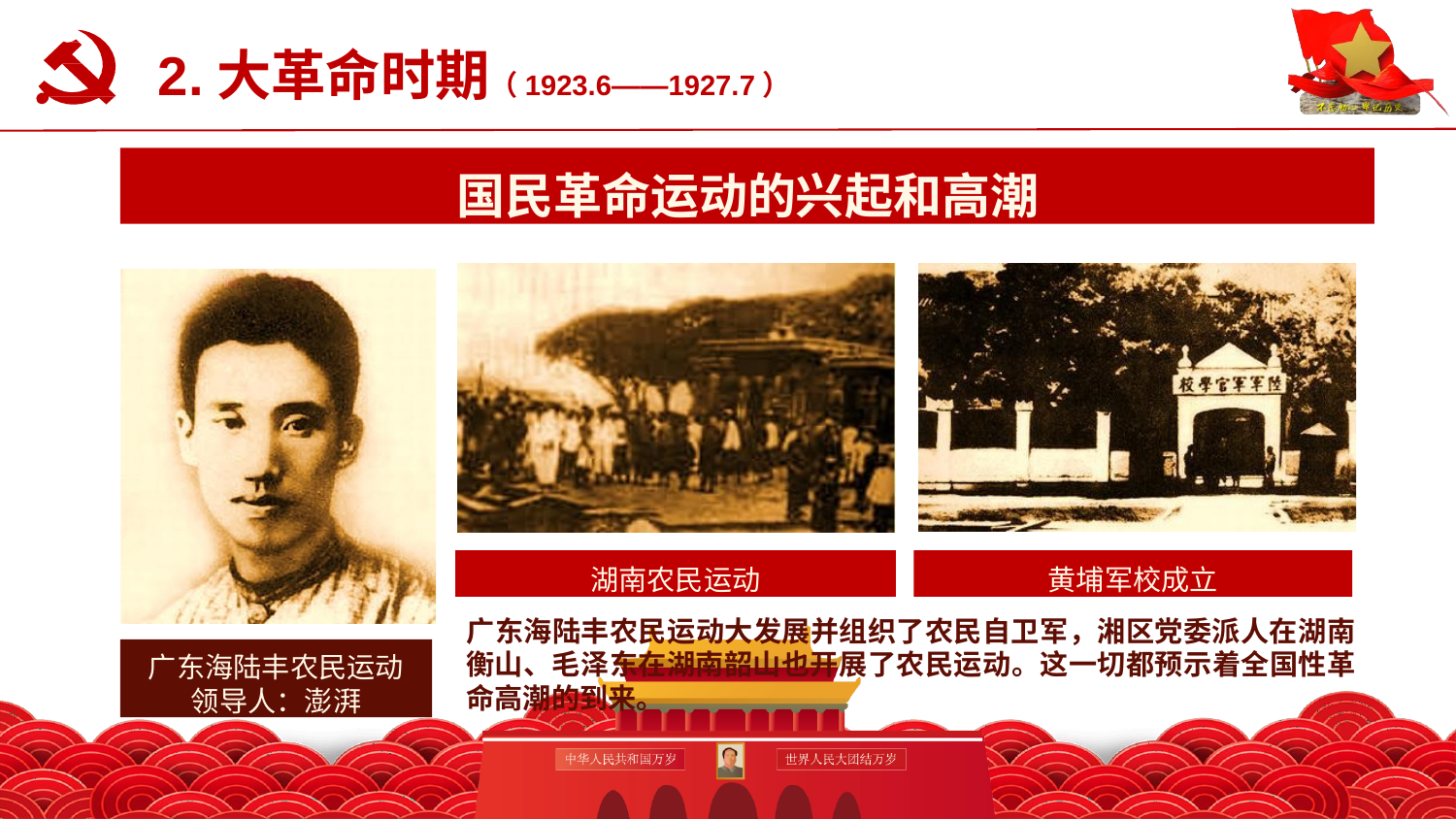

# 2.大革命时期（1923.6——1927.7）
认真学习党史新中国史

国民革命运动的兴起和高潮

湖南农民运动
黄埔军校成立
广东海陆丰农民运动大发展并组织了农民自卫军，湘区党委派人在湖南 衡山、毛泽东在湖南韶山也开展了农民运动。这一切都预示着全国性革 命高潮的到来。
广东海陆丰农民运动
领导人：澎湃